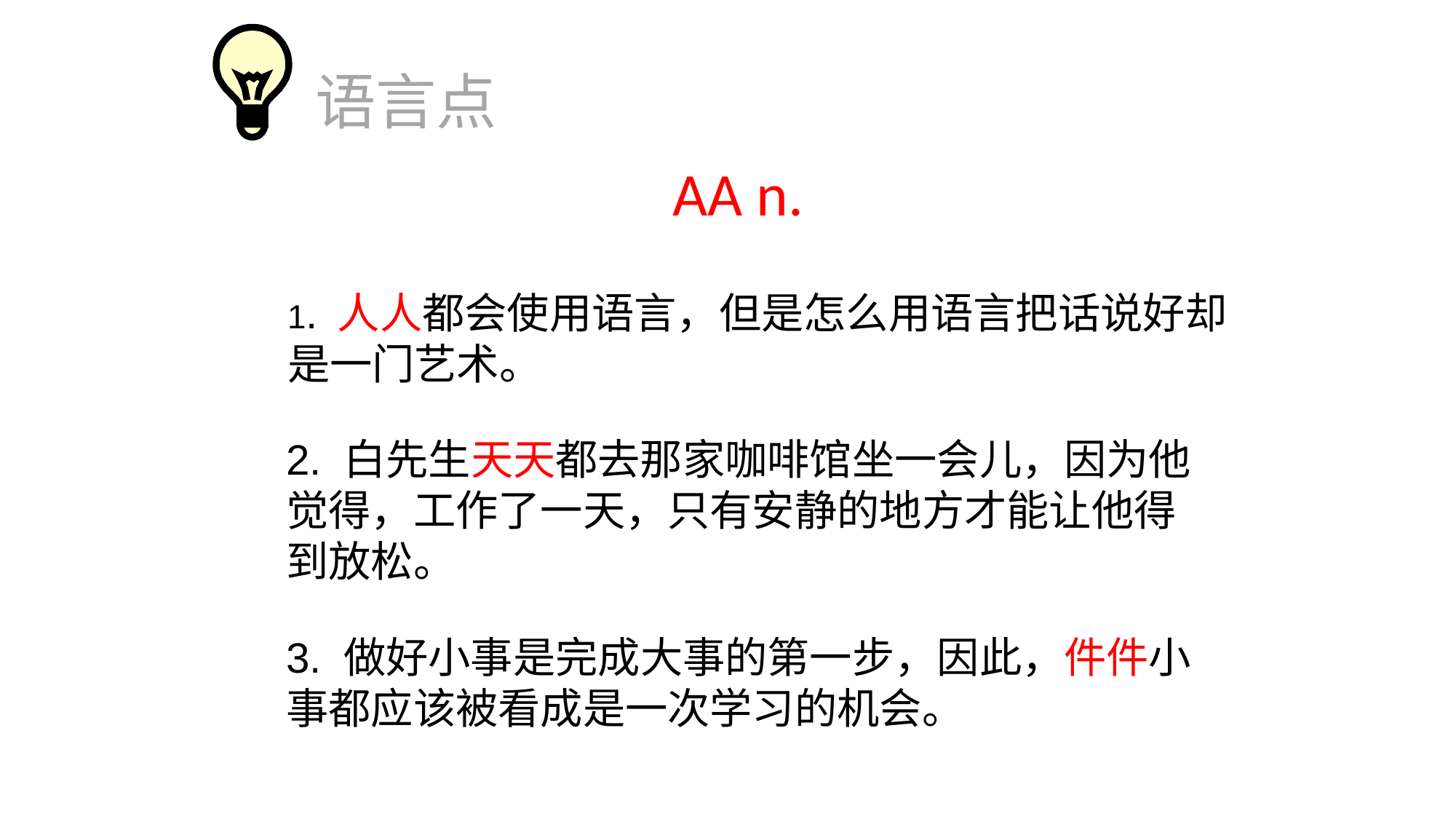

语言点
AA n.
1. 人人都会使用语言，但是怎么用语言把话说好却是一门艺术。
2. 白先生天天都去那家咖啡馆坐一会儿，因为他觉得，工作了一天，只有安静的地方才能让他得到放松。
3. 做好小事是完成大事的第一步，因此，件件小事都应该被看成是一次学习的机会。